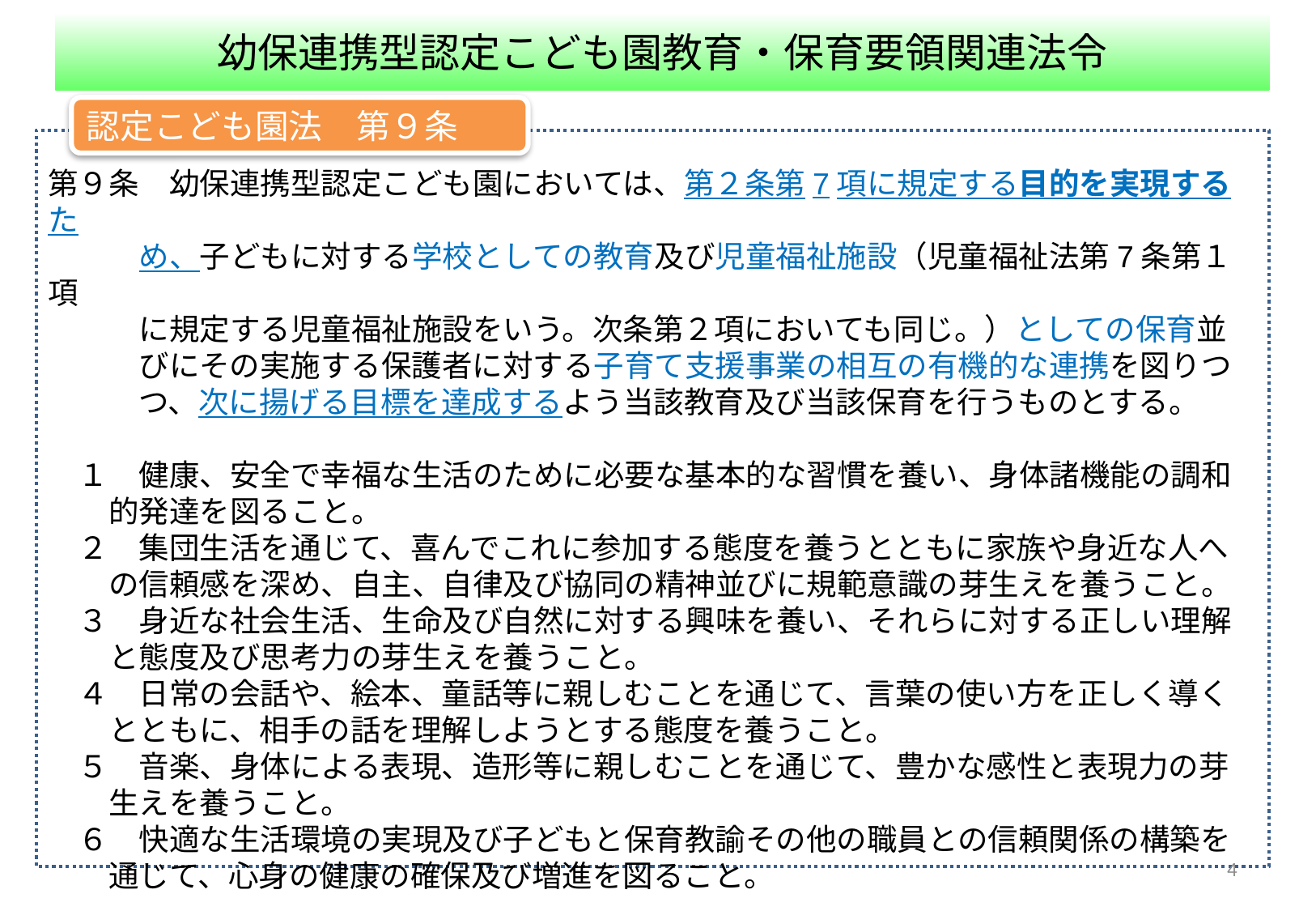

幼保連携型認定こども園教育・保育要領関連法令
認定こども園法　第９条

第９条　幼保連携型認定こども園においては、第２条第7項に規定する目的を実現するた
　　　め、子どもに対する学校としての教育及び児童福祉施設（児童福祉法第7条第１項
　　　に規定する児童福祉施設をいう。次条第２項においても同じ。）としての保育並
　　　びにその実施する保護者に対する子育て支援事業の相互の有機的な連携を図りつ
　　　つ、次に揚げる目標を達成するよう当該教育及び当該保育を行うものとする。

　１　健康、安全で幸福な生活のために必要な基本的な習慣を養い、身体諸機能の調和
　　的発達を図ること。
　２　集団生活を通じて、喜んでこれに参加する態度を養うとともに家族や身近な人へ
　　の信頼感を深め、自主、自律及び協同の精神並びに規範意識の芽生えを養うこと。
　３　身近な社会生活、生命及び自然に対する興味を養い、それらに対する正しい理解
　　と態度及び思考力の芽生えを養うこと。
　４　日常の会話や、絵本、童話等に親しむことを通じて、言葉の使い方を正しく導く
　　とともに、相手の話を理解しようとする態度を養うこと。
　５　音楽、身体による表現、造形等に親しむことを通じて、豊かな感性と表現力の芽
　　生えを養うこと。
　６　快適な生活環境の実現及び子どもと保育教諭その他の職員との信頼関係の構築を
　　通じて、心身の健康の確保及び増進を図ること。
4